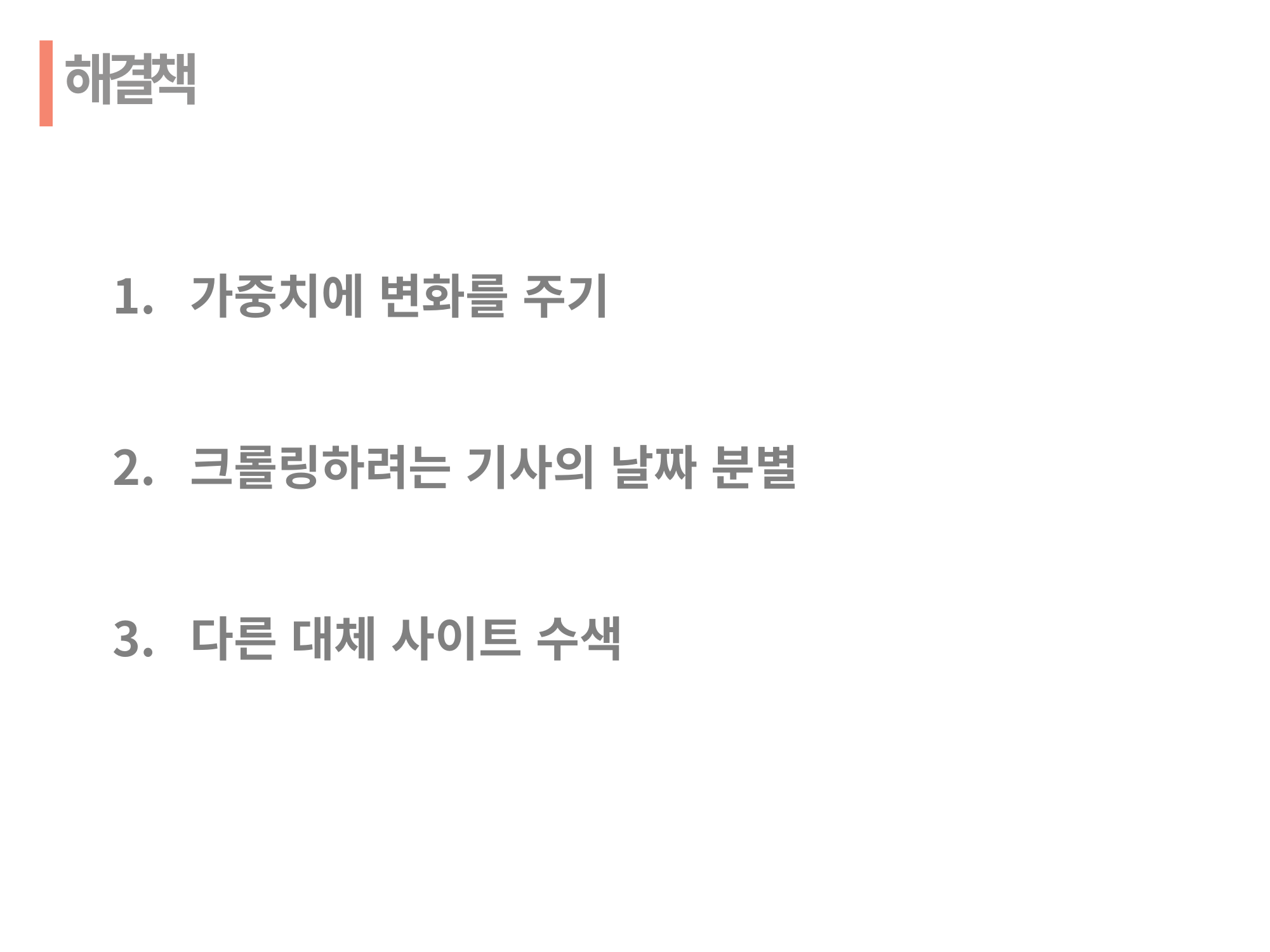

# 해결책
가중치에 변화를 주기

크롤링하려는 기사의 날짜 분별

다른 대체 사이트 수색